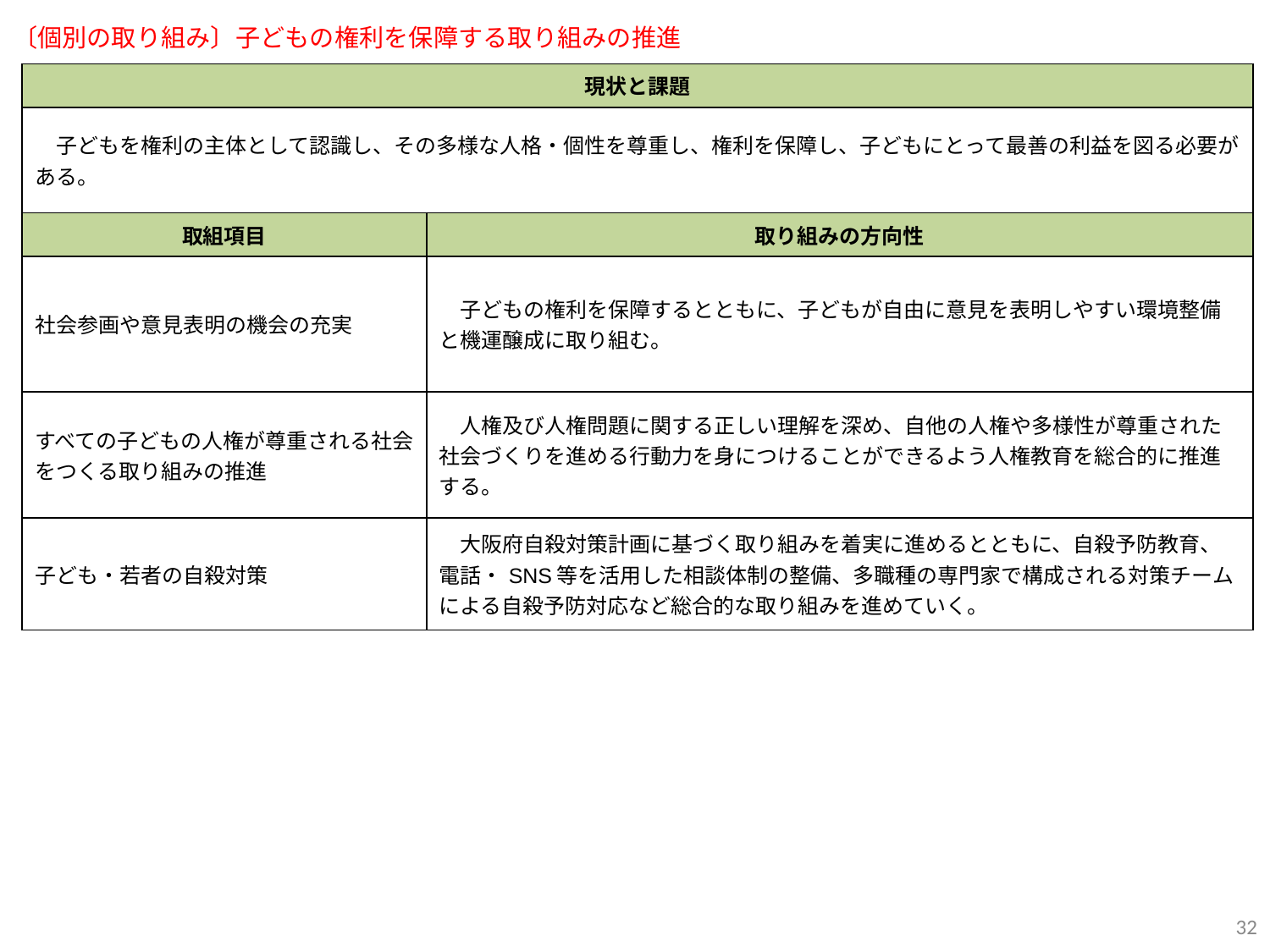

〔個別の取り組み〕子どもの権利を保障する取り組みの推進
| 現状と課題 |  |
| --- | --- |
| 子どもを権利の主体として認識し、その多様な人格・個性を尊重し、権利を保障し、子どもにとって最善の利益を図る必要がある。 |  |
| 取組項目 | 取り組みの方向性 |
| 社会参画や意見表明の機会の充実 | 子どもの権利を保障するとともに、子どもが自由に意見を表明しやすい環境整備と機運醸成に取り組む。 |
| すべての子どもの人権が尊重される社会をつくる取り組みの推進 | 人権及び人権問題に関する正しい理解を深め、自他の人権や多様性が尊重された社会づくりを進める行動力を身につけることができるよう人権教育を総合的に推進する。 |
| 子ども・若者の自殺対策 | 大阪府自殺対策計画に基づく取り組みを着実に進めるとともに、自殺予防教育、電話・SNS等を活用した相談体制の整備、多職種の専門家で構成される対策チームによる自殺予防対応など総合的な取り組みを進めていく。 |
32